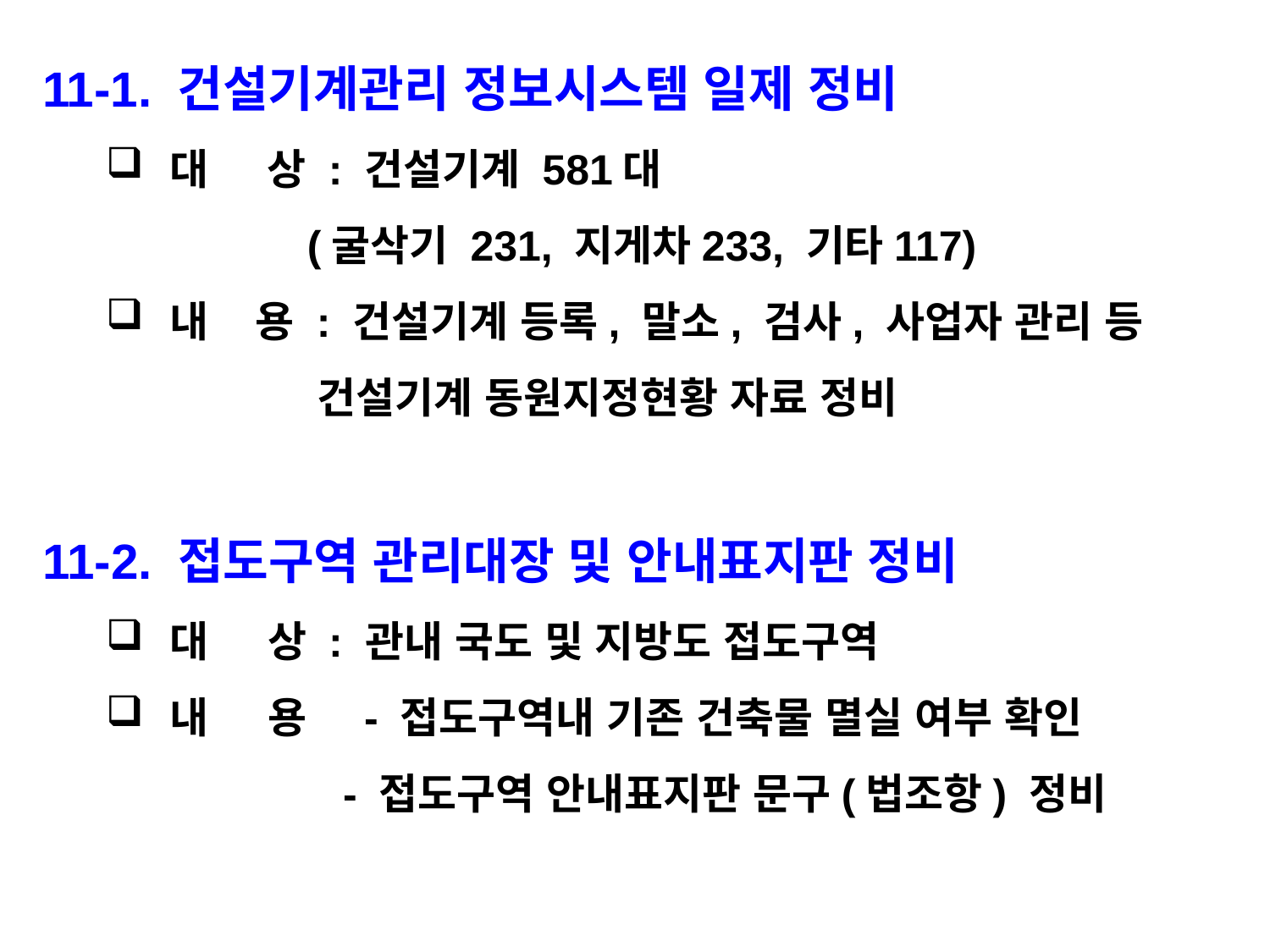

11-1. 건설기계관리 정보시스템 일제 정비
대     상 : 건설기계 581대
                 (굴삭기 231, 지게차233, 기타117)
내    용 : 건설기계 등록, 말소, 검사, 사업자 관리 등
                 건설기계 동원지정현황 자료 정비

11-2. 접도구역 관리대장 및 안내표지판 정비
대     상 : 관내 국도 및 지방도 접도구역
내     용    - 접도구역내 기존 건축물 멸실 여부 확인
                    - 접도구역 안내표지판 문구(법조항) 정비